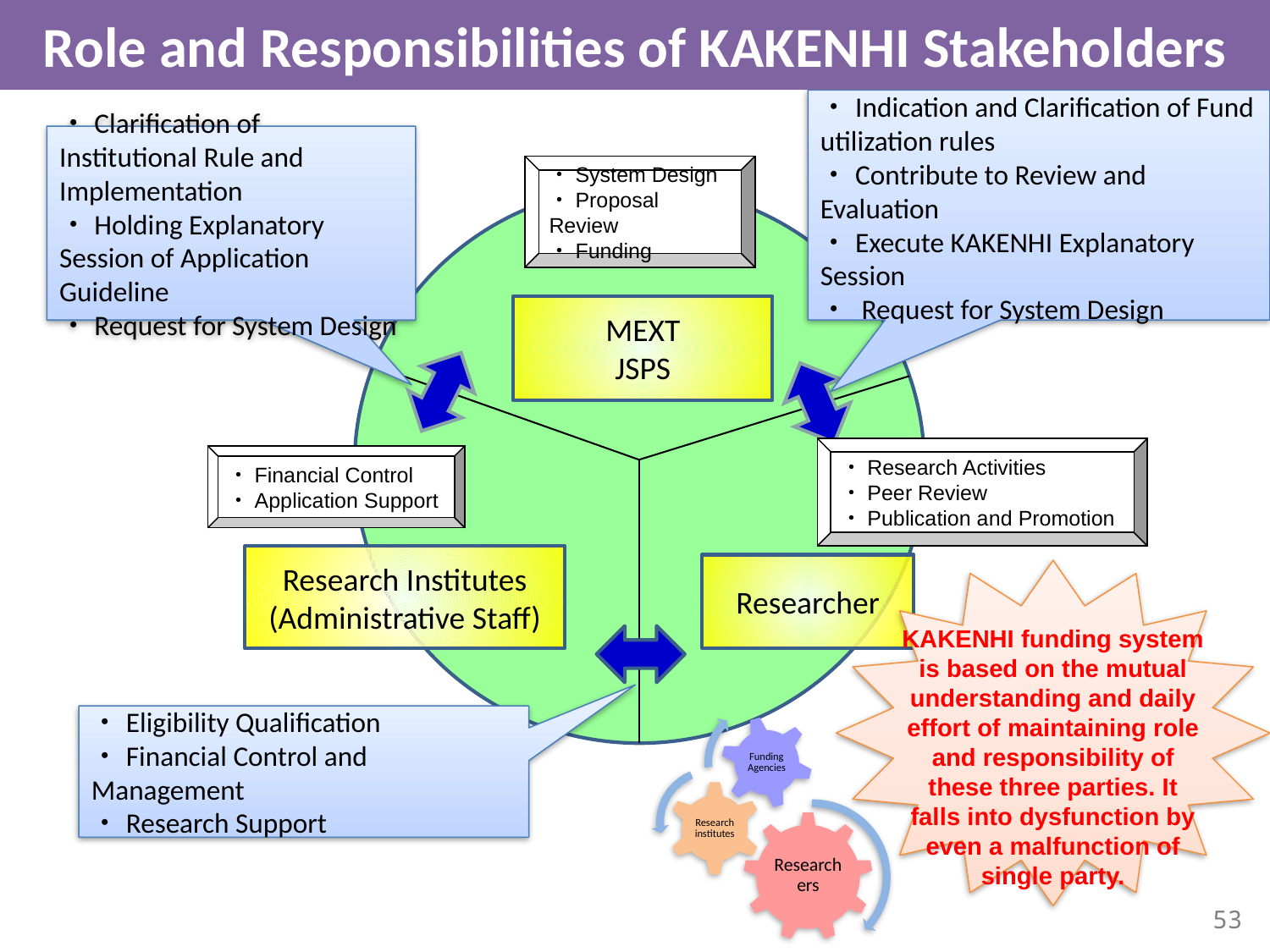

Role and Responsibilities of KAKENHI Stakeholders

・Indication and Clarification of Fund utilization rules
・Contribute to Review and Evaluation
・Execute KAKENHI Explanatory Session
・ Request for System Design

・Clarification of Institutional Rule and Implementation
・Holding Explanatory Session of Application Guideline
・Request for System Design
・System Design
・Proposal Review
・Funding

MEXT
JSPS

・Research Activities
・Peer Review
・Publication and Promotion
・Financial Control
・Application Support
Research Institutes
(Administrative Staff)
Researcher

KAKENHI funding system is based on the mutual understanding and daily effort of maintaining role and responsibility of these three parties. It falls into dysfunction by even a malfunction of single party.

・Eligibility Qualification
・Financial Control and Management
・Research Support
Researchers
Research institutes
Funding Agencies
53